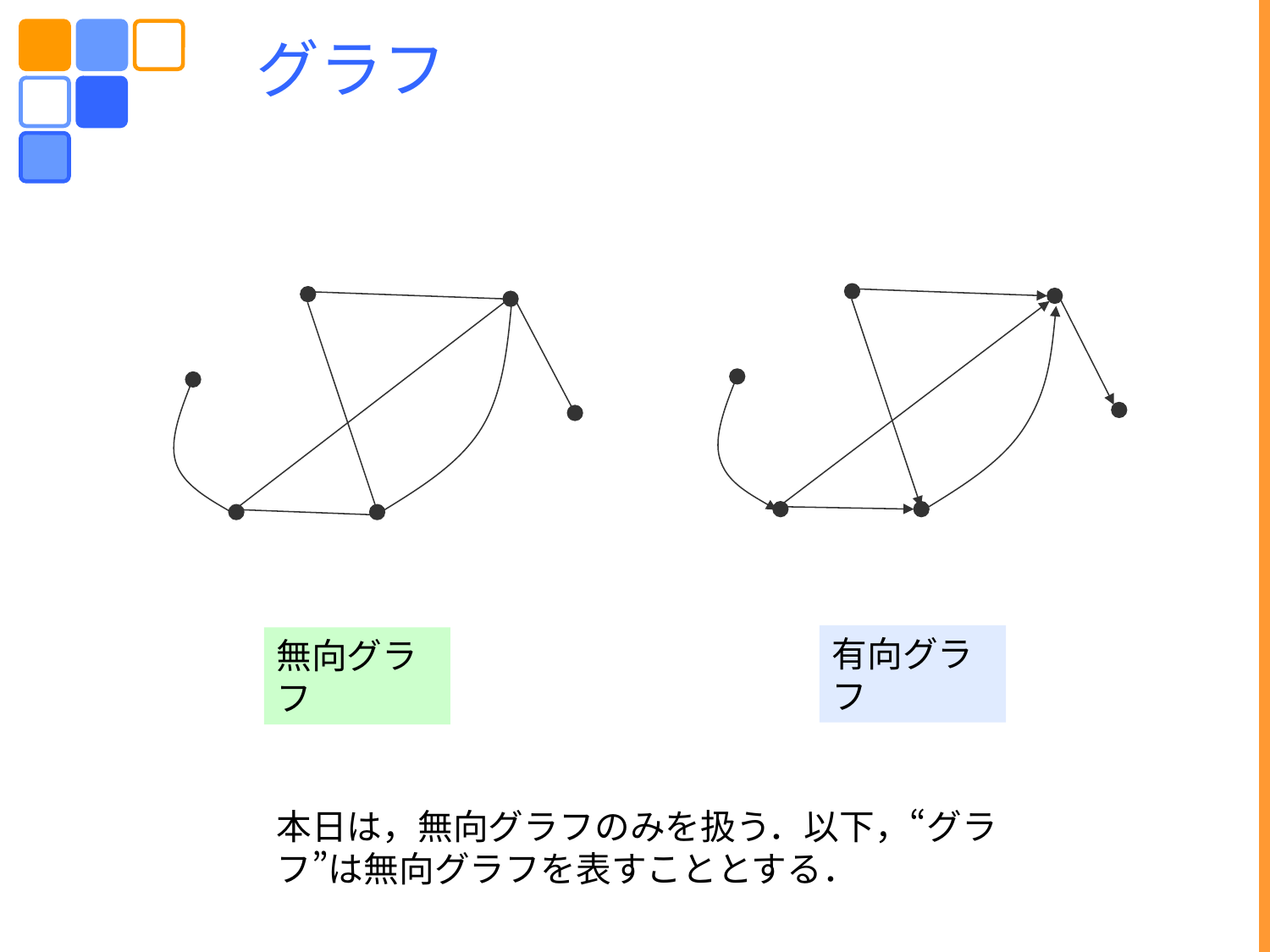

グラフ

有向グラフ
無向グラフ
本日は，無向グラフのみを扱う．以下，“グラフ”は無向グラフを表すこととする．